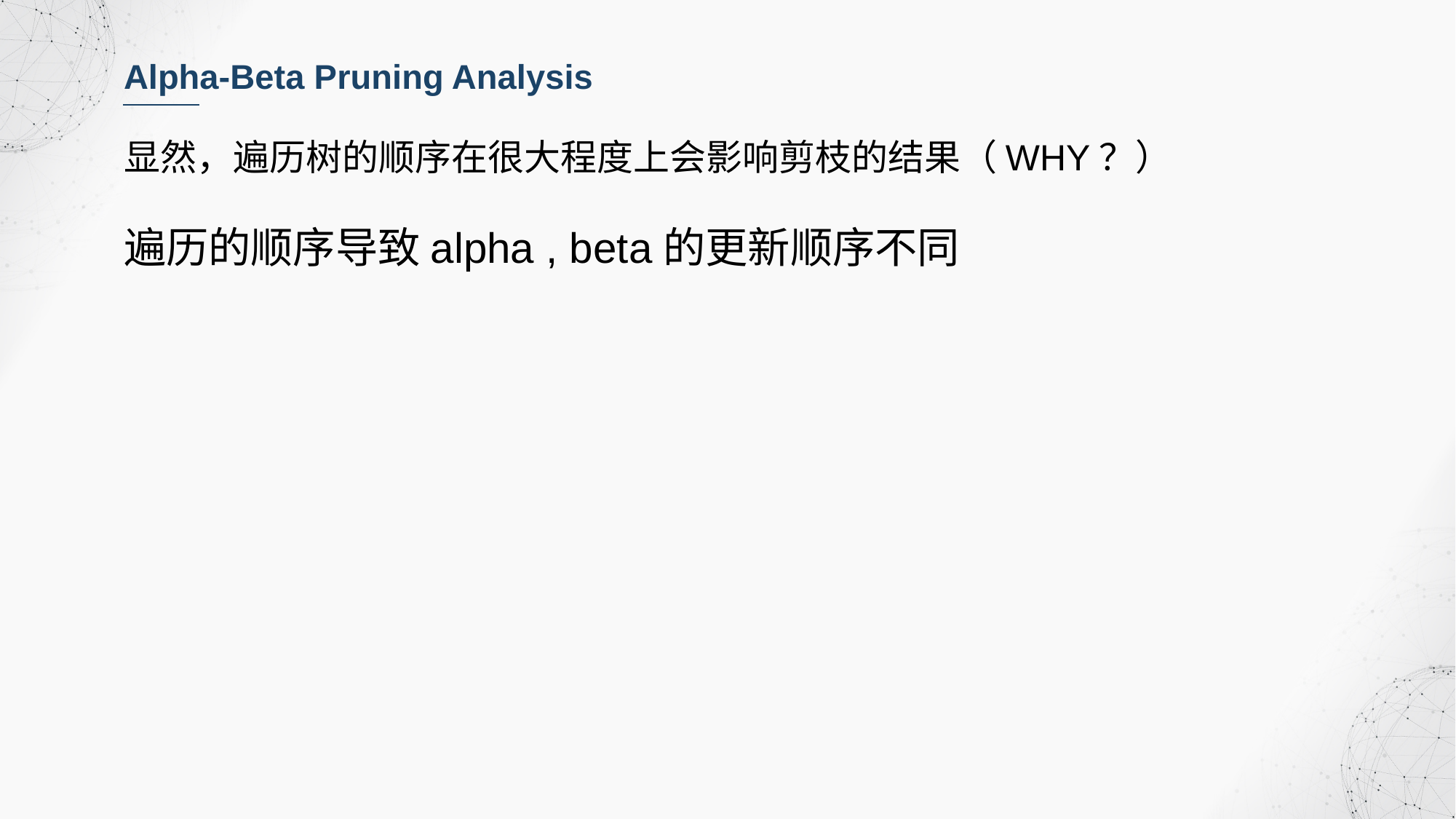

Alpha-Beta Pruning Analysis
显然，遍历树的顺序在很大程度上会影响剪枝的结果（WHY？）
遍历的顺序导致alpha , beta的更新顺序不同